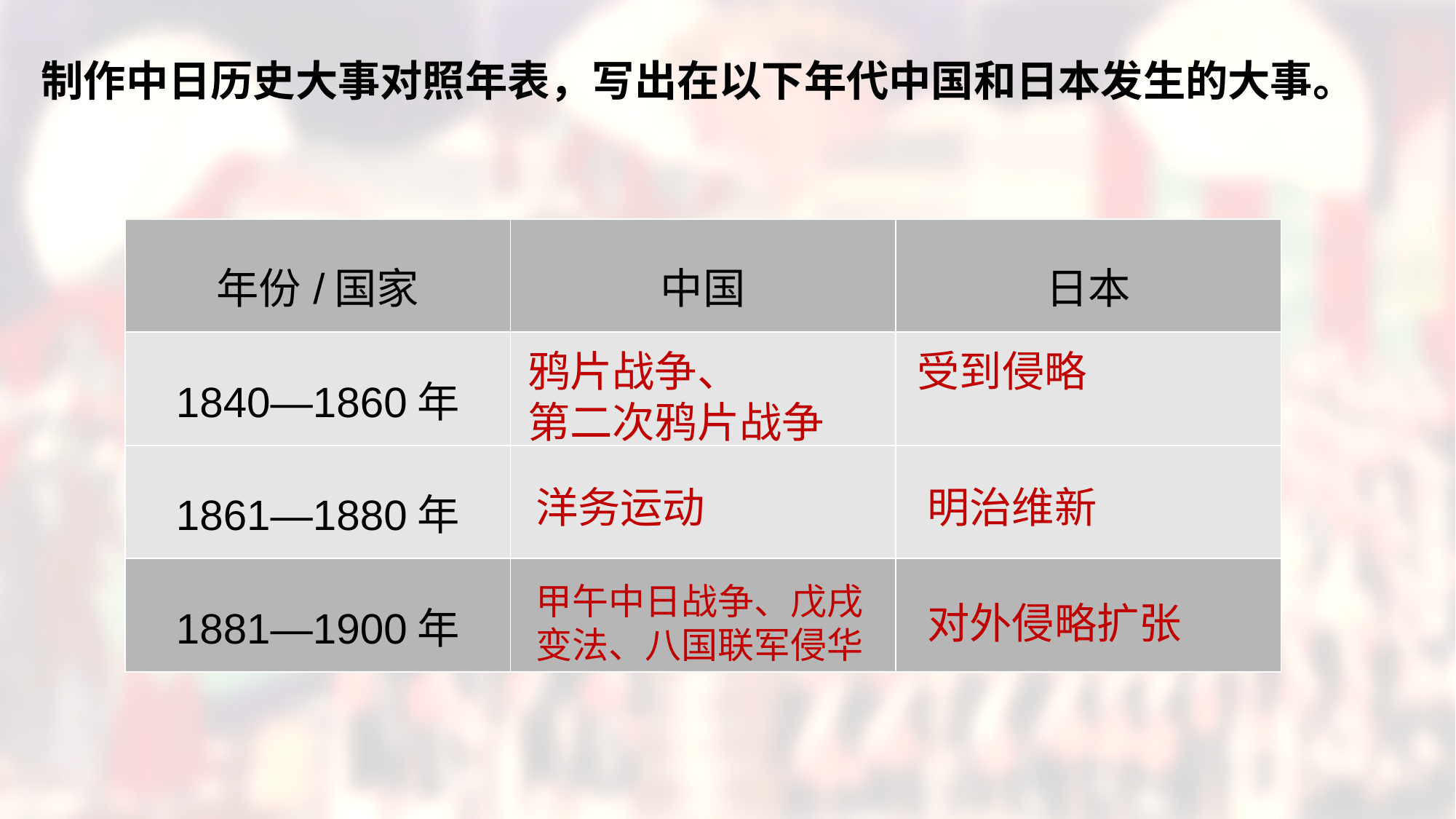

制作中日历史大事对照年表，写出在以下年代中国和日本发生的大事。
| 年份/国家 | 中国 | 日本 |
| --- | --- | --- |
| 1840—1860年 |  |  |
| 1861—1880年 |  |  |
| 1881—1900年 |  |  |
鸦片战争、
第二次鸦片战争
受到侵略
洋务运动
明治维新
甲午中日战争、戊戌变法、八国联军侵华
对外侵略扩张